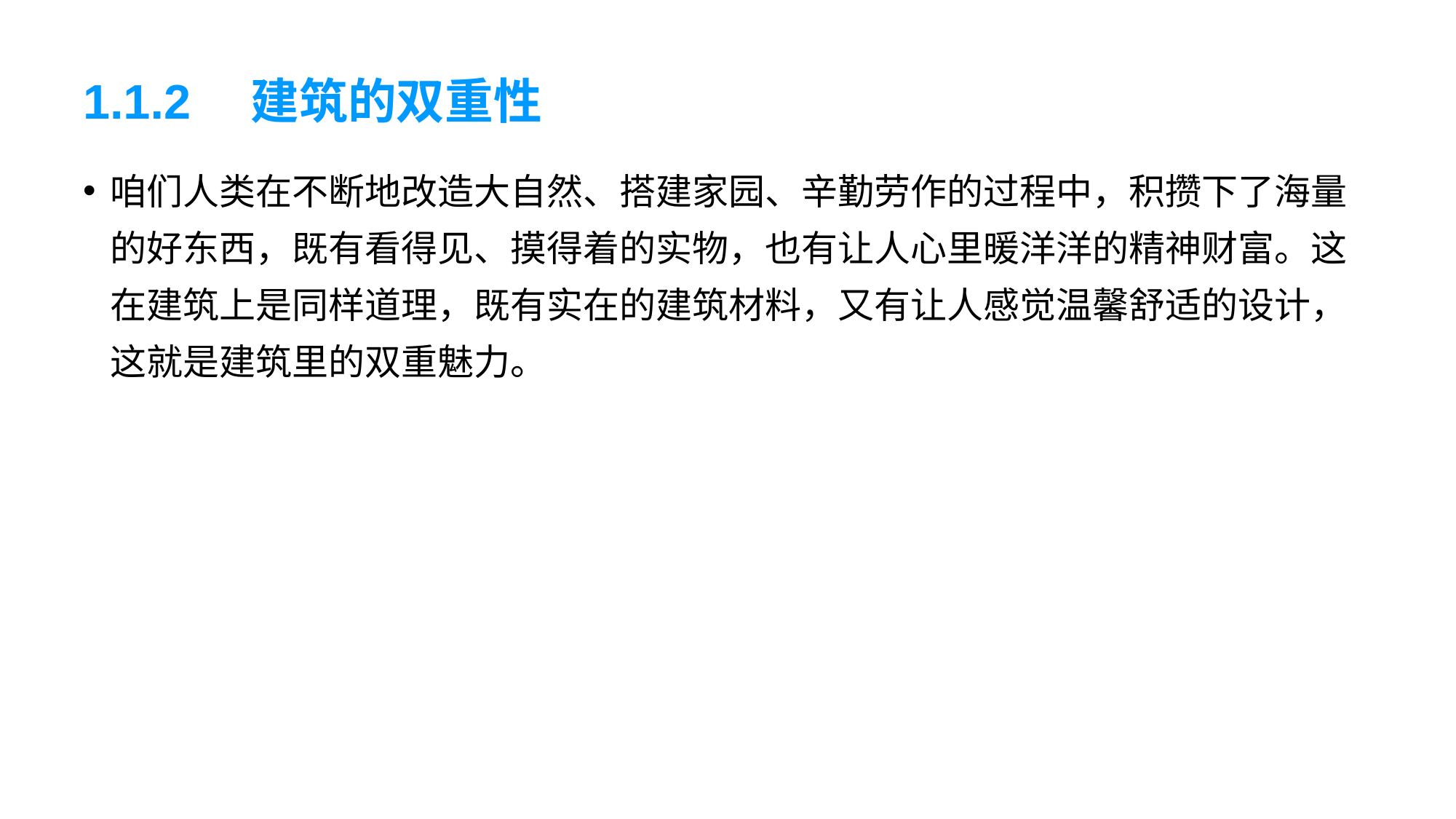

# 1.1.2 建筑的双重性
咱们人类在不断地改造大自然、搭建家园、辛勤劳作的过程中，积攒下了海量的好东西，既有看得见、摸得着的实物，也有让人心里暖洋洋的精神财富。这在建筑上是同样道理，既有实在的建筑材料，又有让人感觉温馨舒适的设计，这就是建筑里的双重魅力。